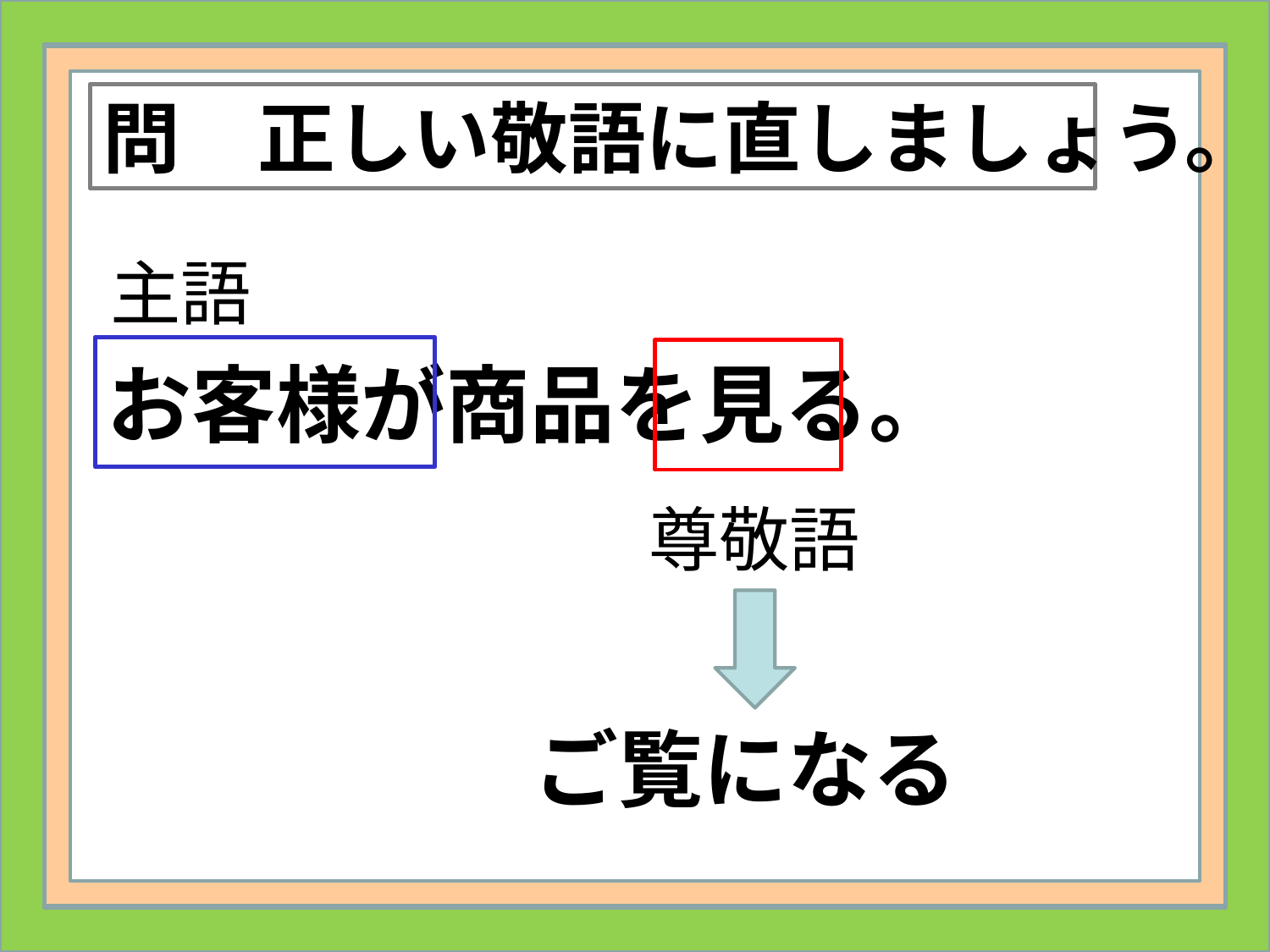

問　正しい敬語に直しましょう。
主語
お客様が商品を見る。

尊敬語

ご覧になる